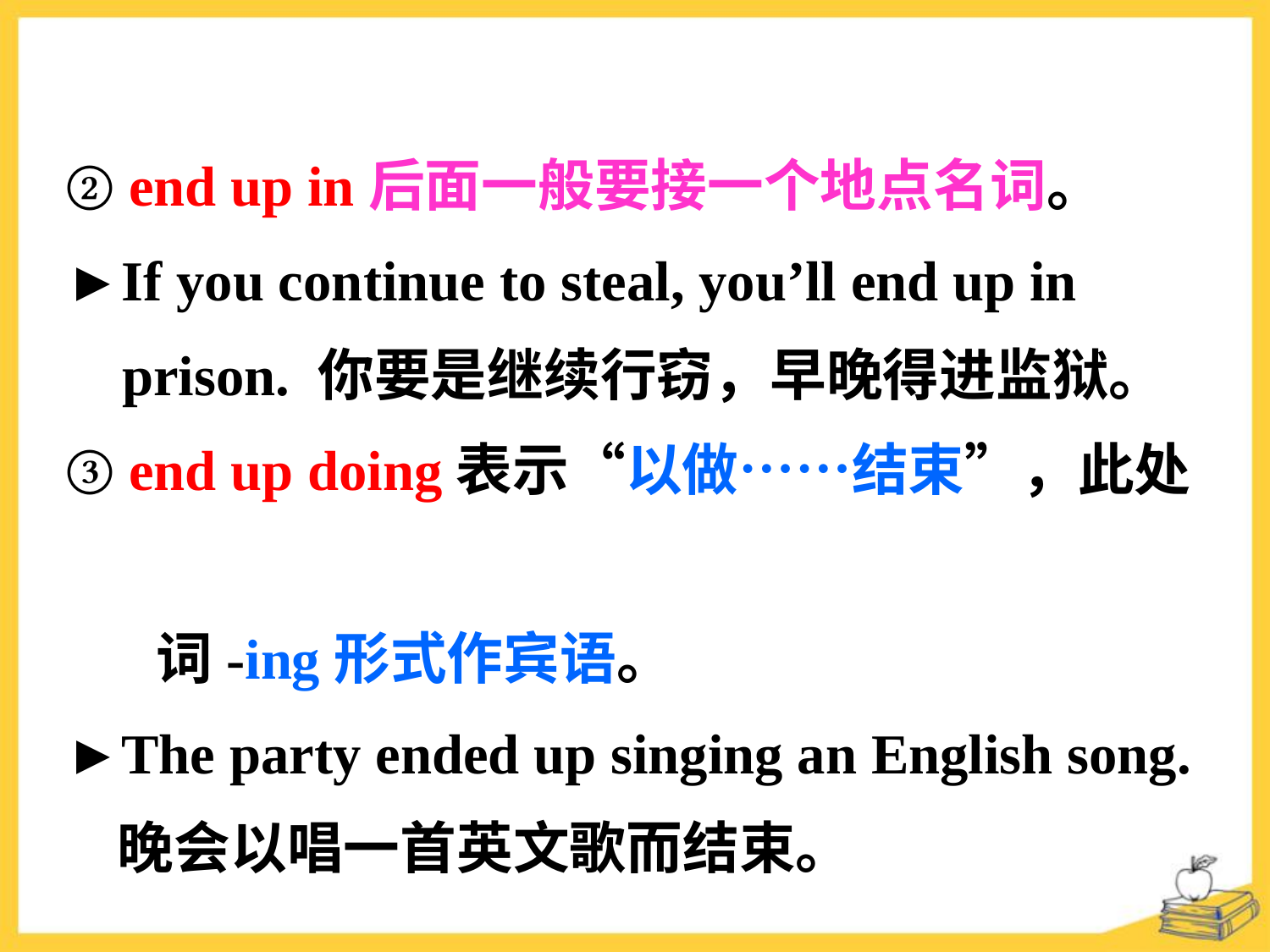

② end up in后面一般要接一个地点名词。
►If you continue to steal, you’ll end up in
    prison. 你要是继续行窃，早晚得进监狱。
③ end up doing表示“以做……结束”，此处
      词-ing形式作宾语。
►The party ended up singing an English song.
   晚会以唱一首英文歌而结束。